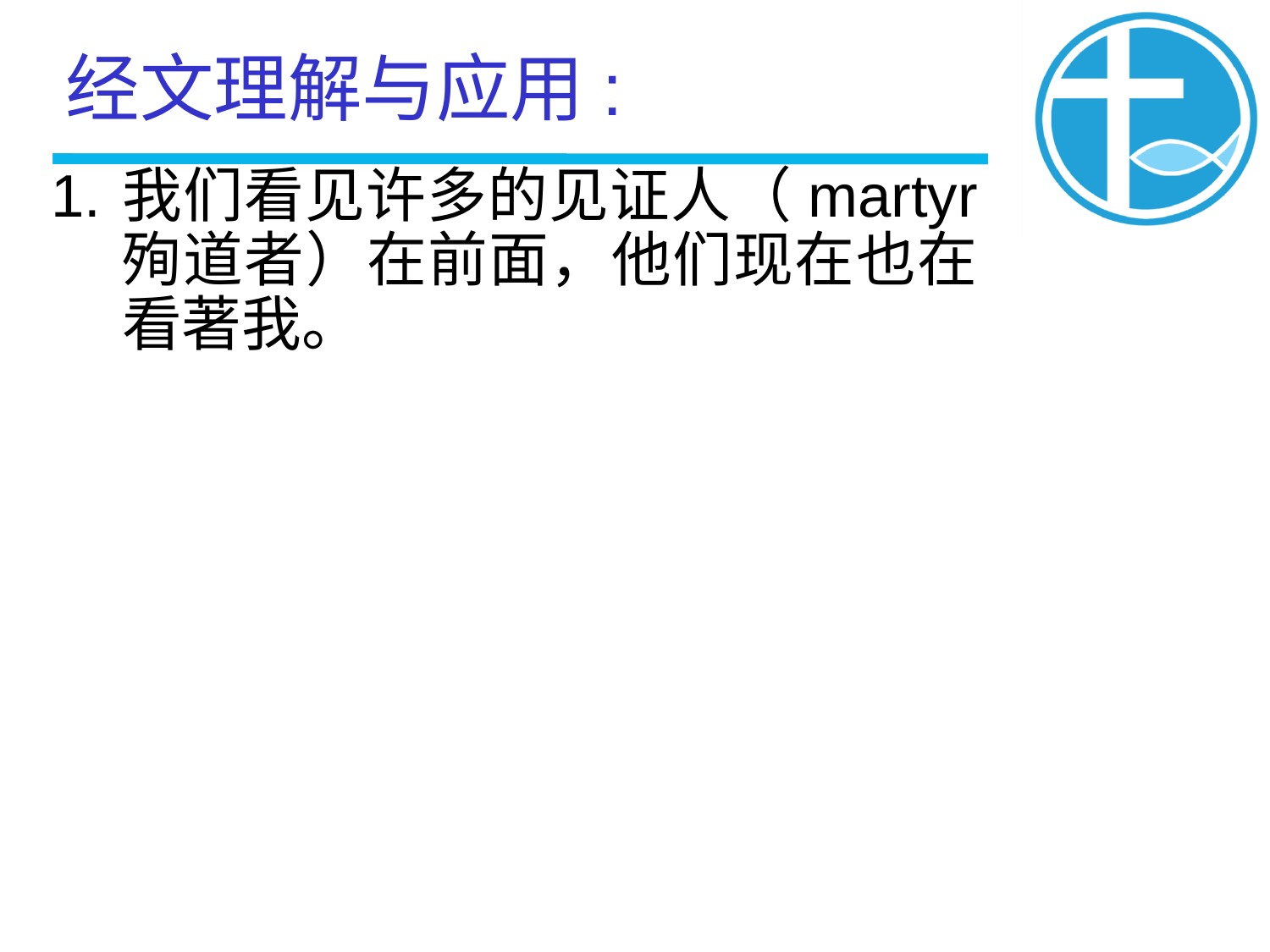

经文理解与应用:
我们看见许多的见证人（martyr 殉道者）在前面，他们现在也在看著我。